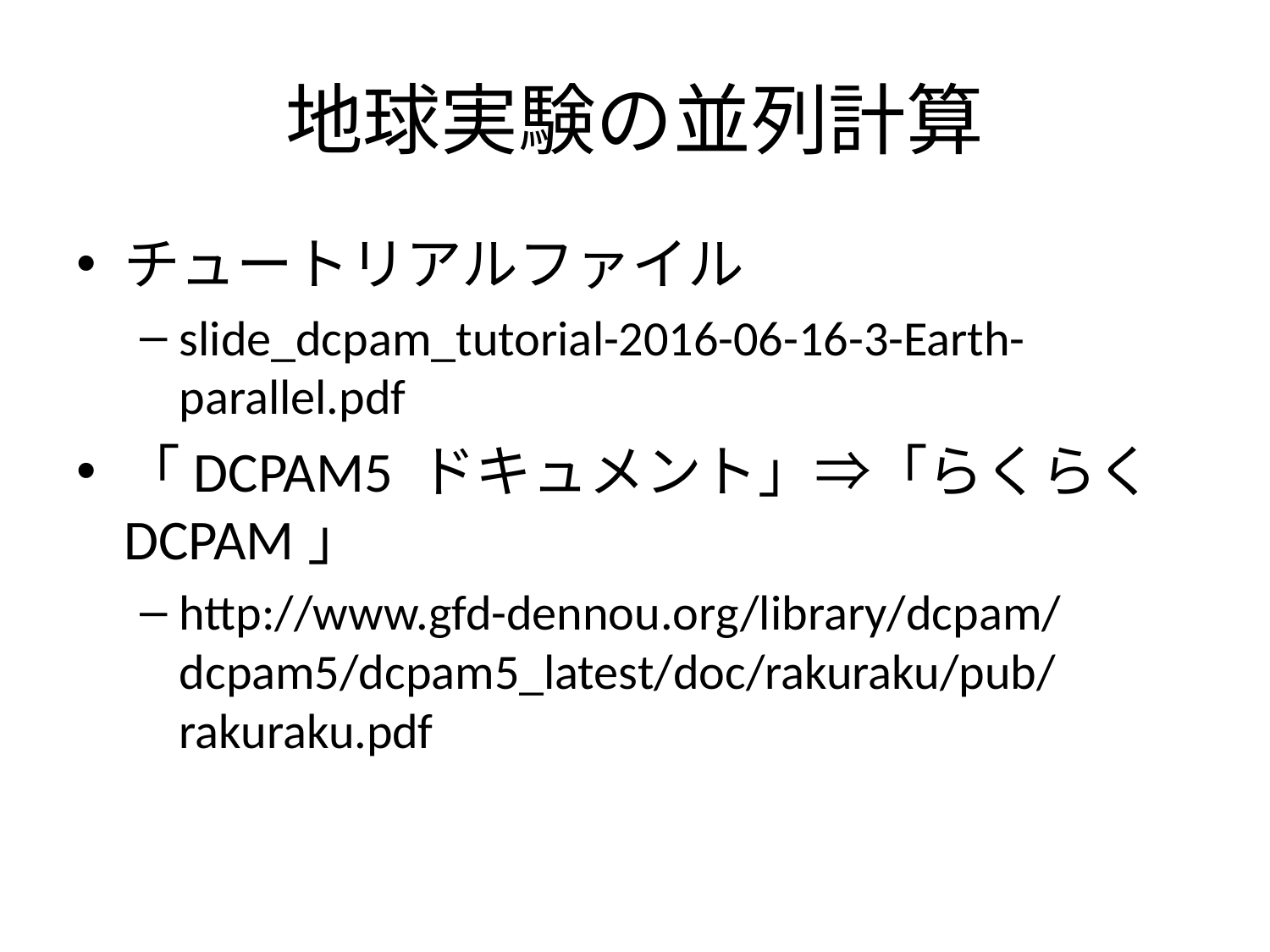

# 地球実験の並列計算
チュートリアルファイル
slide_dcpam_tutorial-2016-06-16-3-Earth-parallel.pdf
「DCPAM5 ドキュメント」⇒「らくらく DCPAM」
http://www.gfd-dennou.org/library/dcpam/dcpam5/dcpam5_latest/doc/rakuraku/pub/rakuraku.pdf